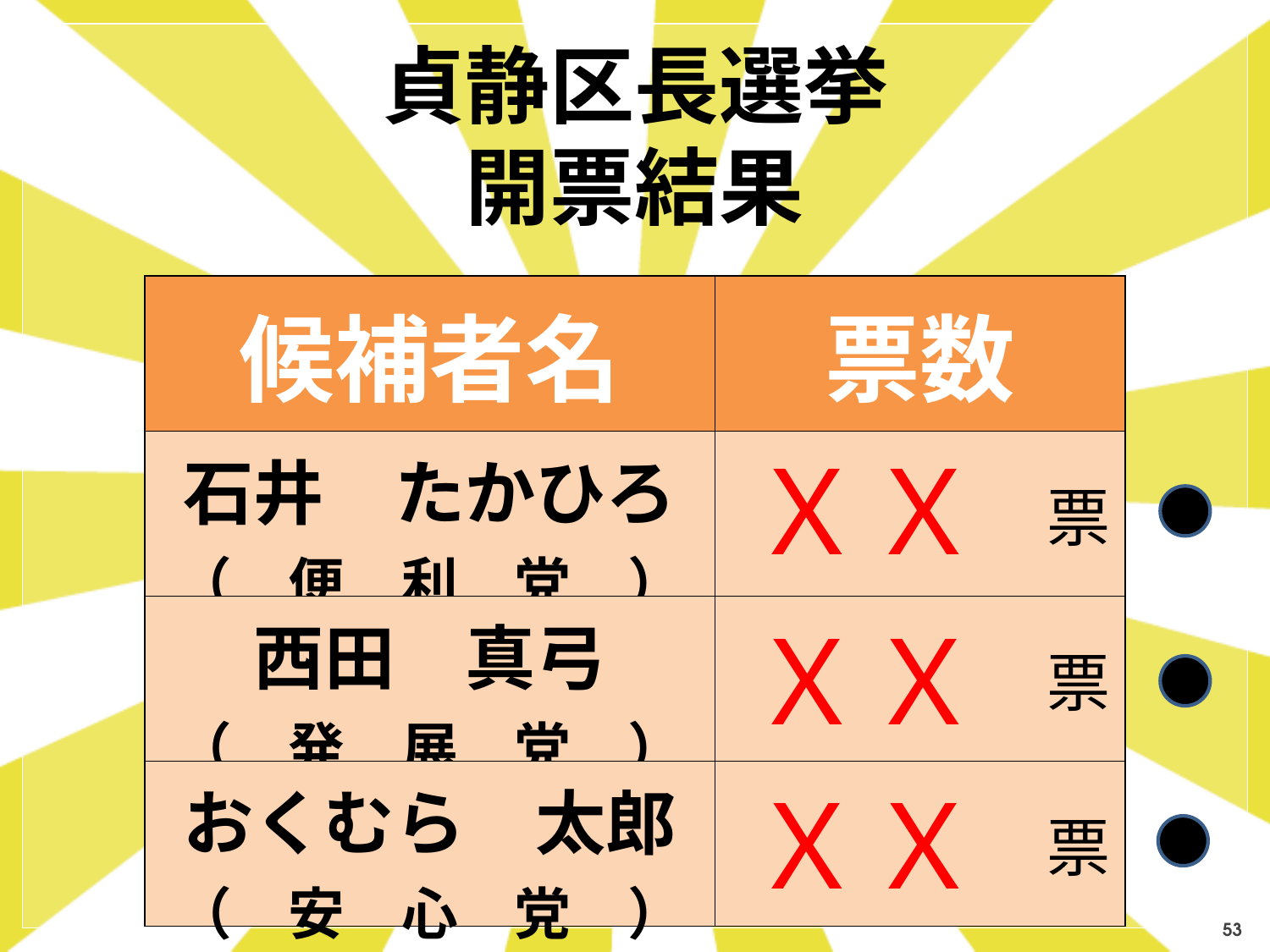

貞静区長選挙
開票結果
| 候補者名 | 票数 |
| --- | --- |
| 石井　たかひろ （　便　利　党　） | 票 |
| 西田　真弓 （　発　展　党　） | 票 |
| おくむら　太郎 （　安　心　党　） | 票 |
ＸＸ

ＸＸ

ＸＸ

53